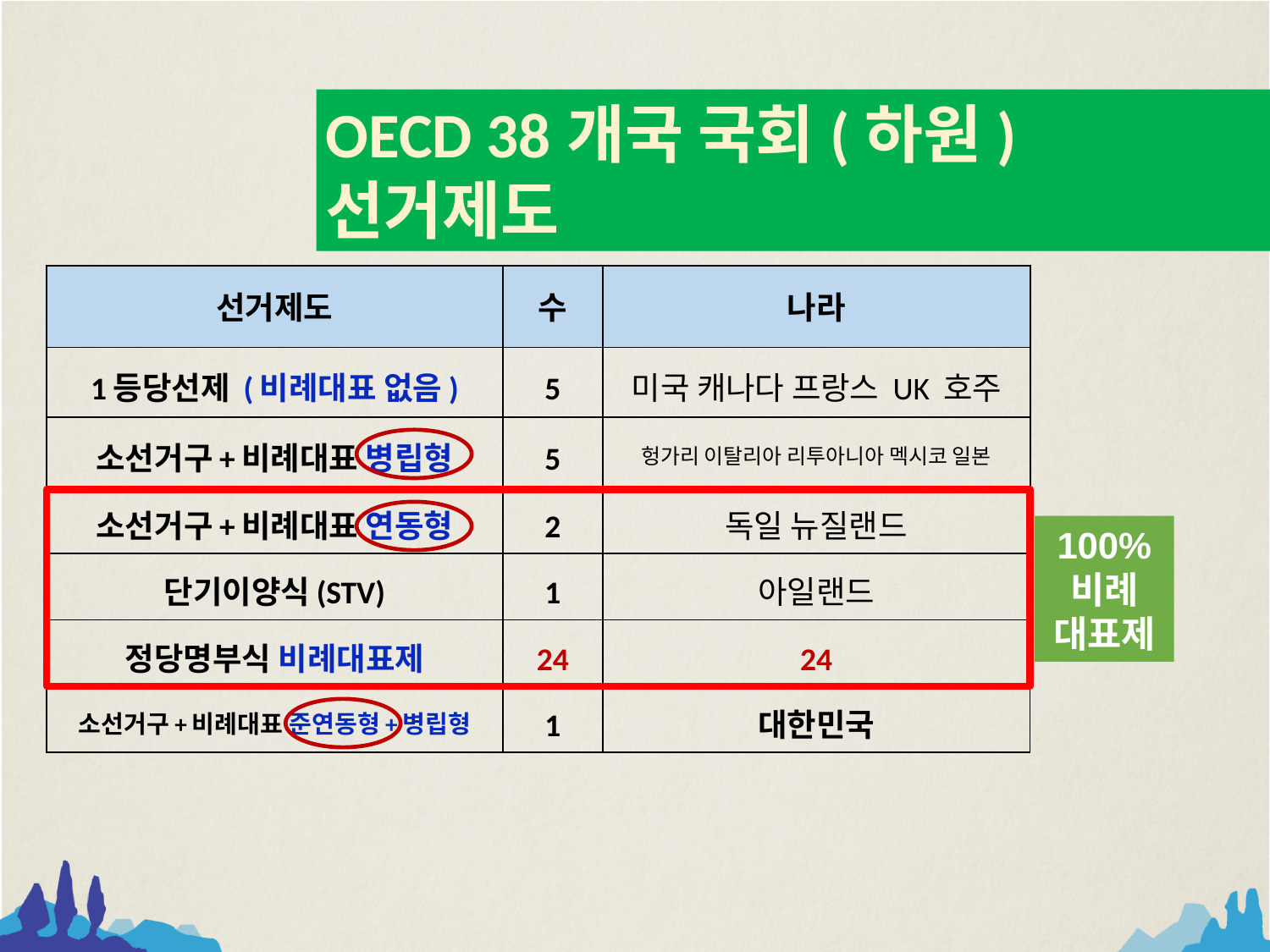

OECD 38개국 국회(하원) 선거제도
| 선거제도 | 수 |
| --- | --- |
| 1등당선제 (비례대표 없음) | 5 |
| 소선거구+비례대표 병립형 | 5 |
| 소선거구+비례대표 연동형 | 2 |
| 단기이양식(STV) | 1 |
| 정당명부식 비례대표제 | 24 |
| 나라 |
| --- |
| 미국 캐나다 프랑스 UK 호주 |
| 헝가리 이탈리아 리투아니아 멕시코 일본 |
| 독일 뉴질랜드 |
| 아일랜드 |
| 24 |

100% 비례
대표제
| 소선거구+비례대표 준연동형+병립형 | 1 | 대한민국 |
| --- | --- | --- |